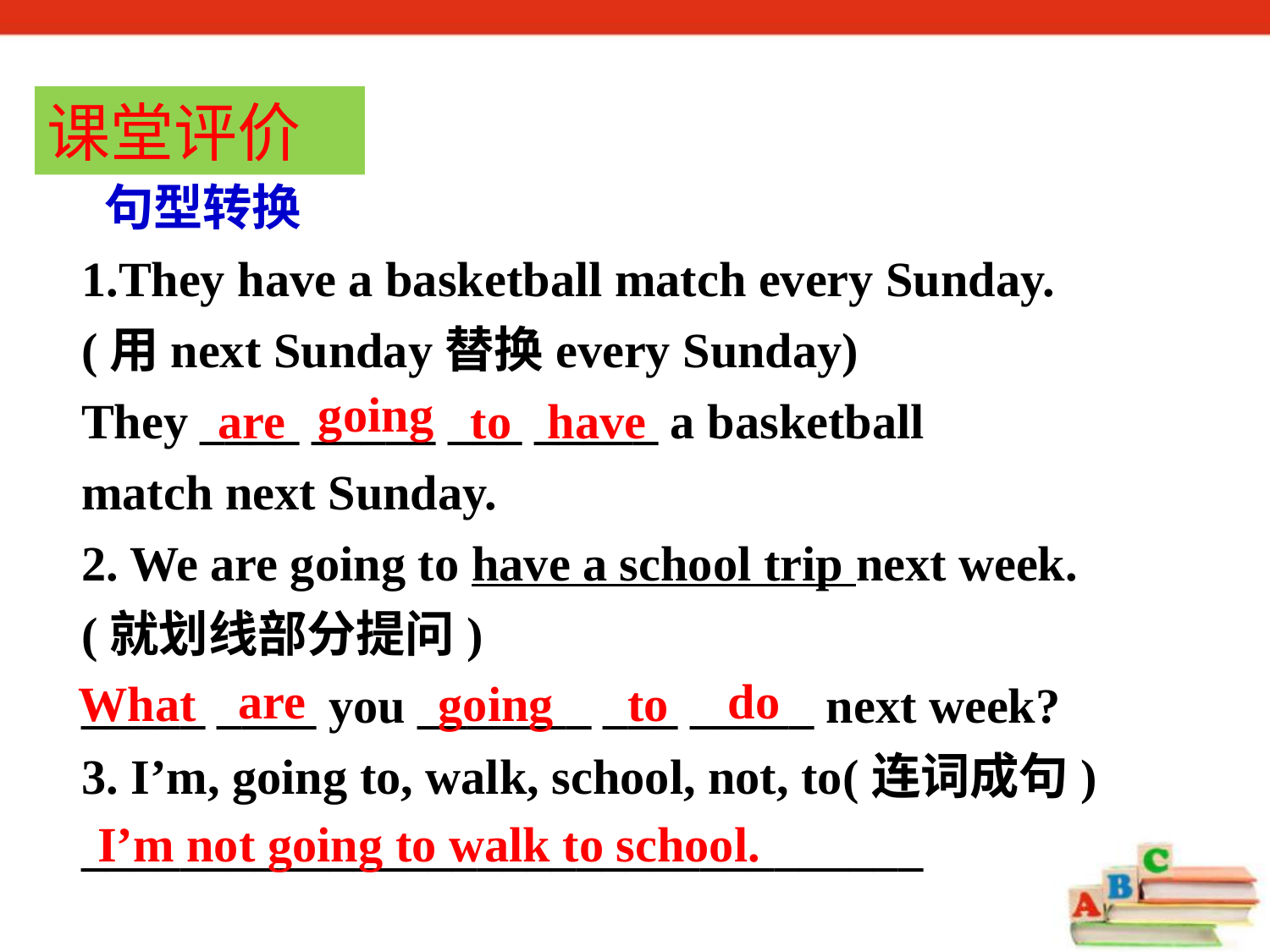

课堂评价
 句型转换
1.They have a basketball match every Sunday.
(用next Sunday替换every Sunday)
They ____ _____ ___ _____ a basketball
match next Sunday.
2. We are going to have a school trip next week.
(就划线部分提问)
_____ ____ you _______ ___ _____ next week?
3. I’m, going to, walk, school, not, to(连词成句)
__________________________________
going
are
to
have
are
do
What
going
to
I’m not going to walk to school.